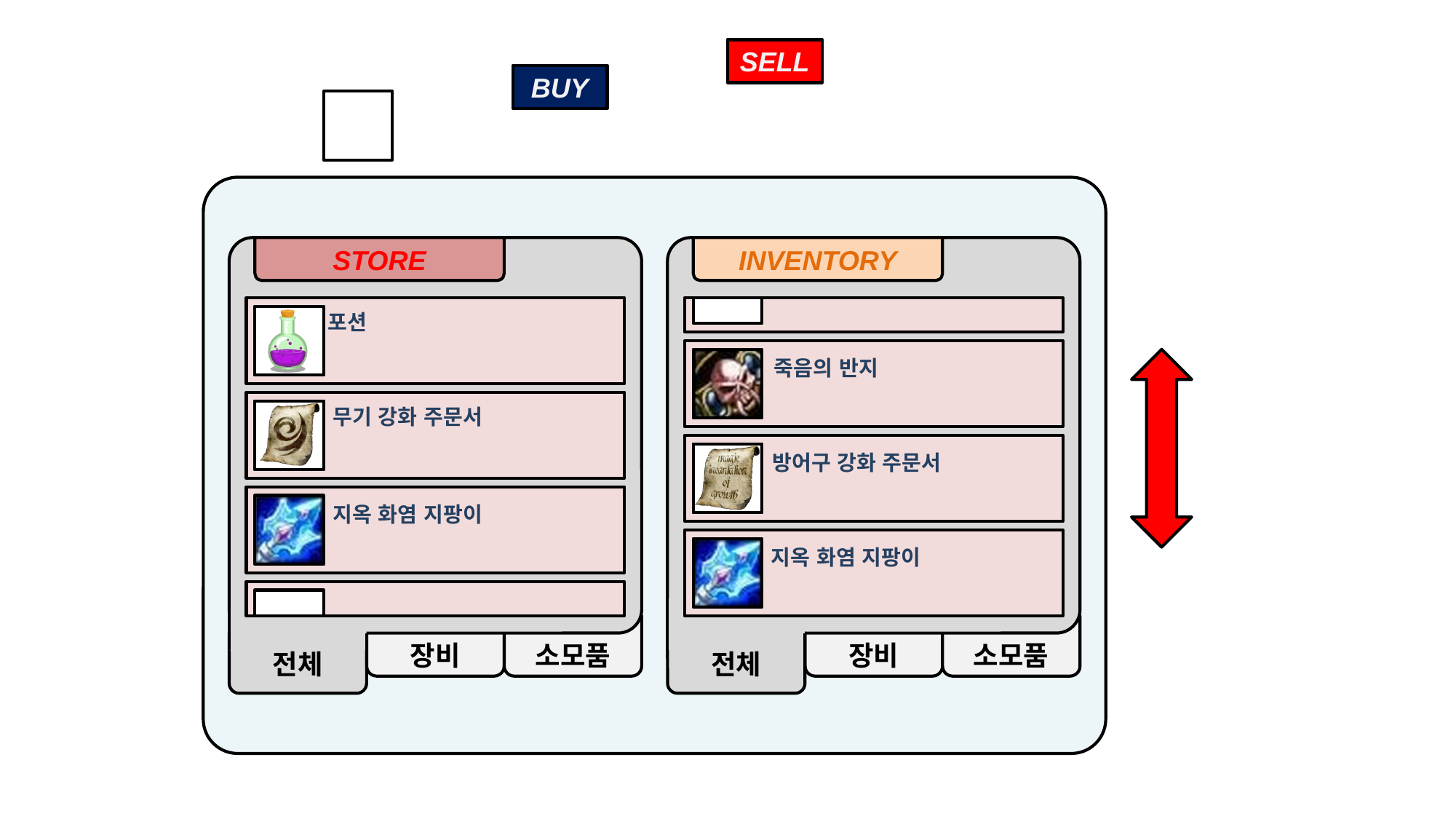

SELL
BUY

STORE

INVENTORY

포션

죽음의 반지

무기 강화 주문서

방어구 강화 주문서

지옥 화염 지팡이

지옥 화염 지팡이

장비
소모품

장비
소모품
전체
전체